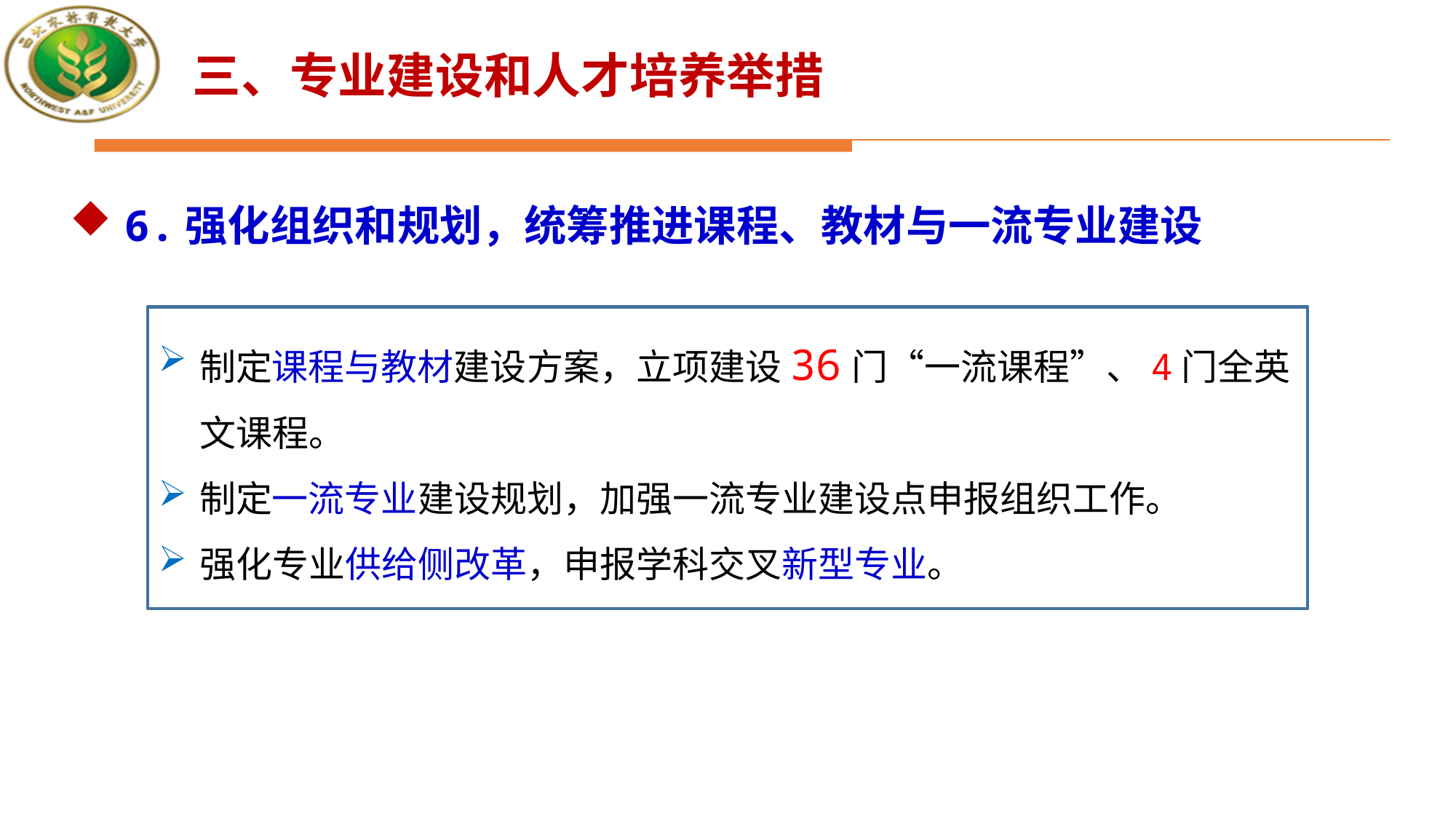

三、专业建设和人才培养举措

6.强化组织和规划，统筹推进课程、教材与一流专业建设
制定课程与教材建设方案，立项建设36门“一流课程”、4门全英文课程。
制定一流专业建设规划，加强一流专业建设点申报组织工作。
强化专业供给侧改革，申报学科交叉新型专业。

成效2：